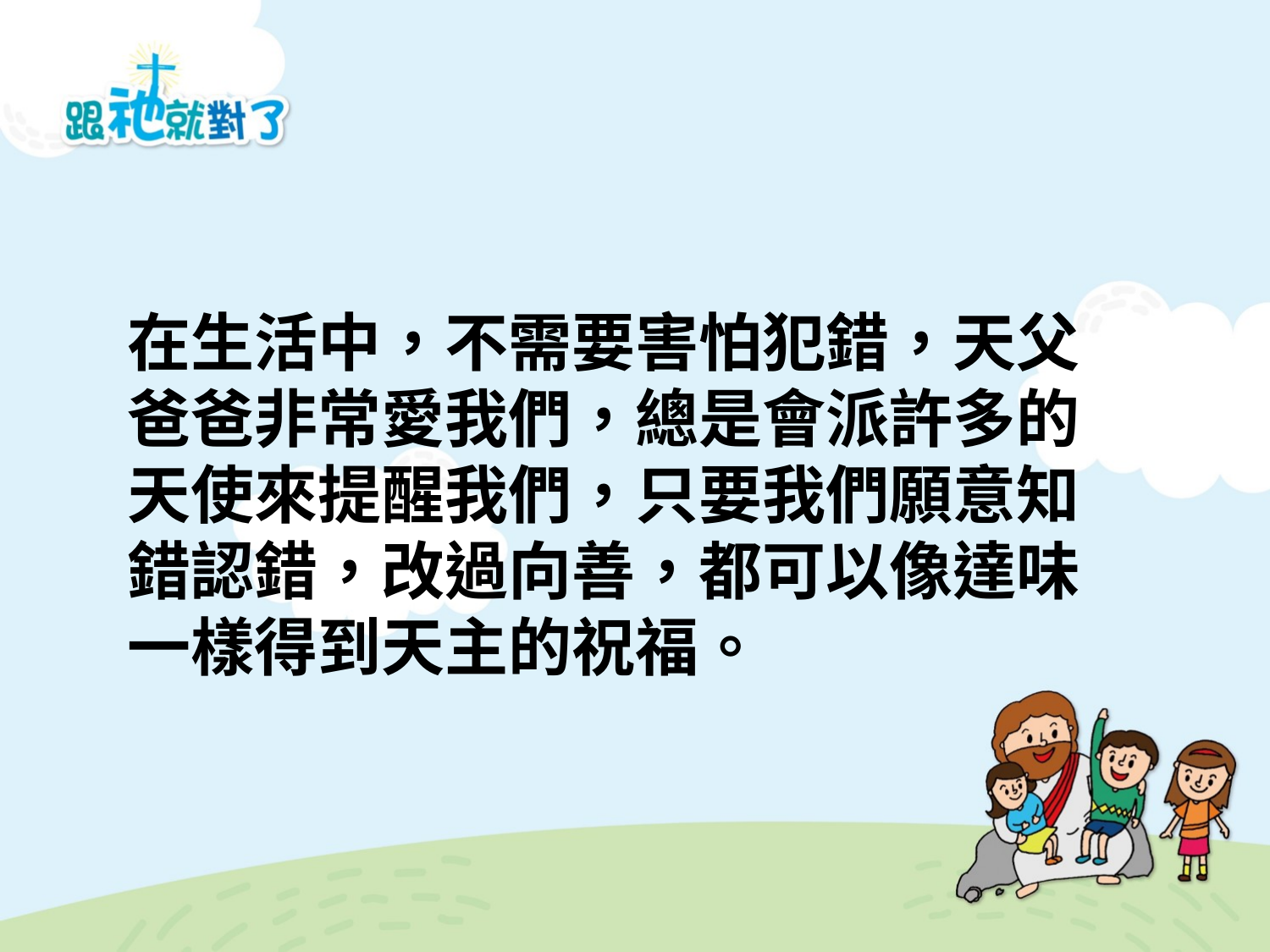

在生活中，不需要害怕犯錯，天父爸爸非常愛我們，總是會派許多的天使來提醒我們，只要我們願意知錯認錯，改過向善，都可以像達味一樣得到天主的祝福。